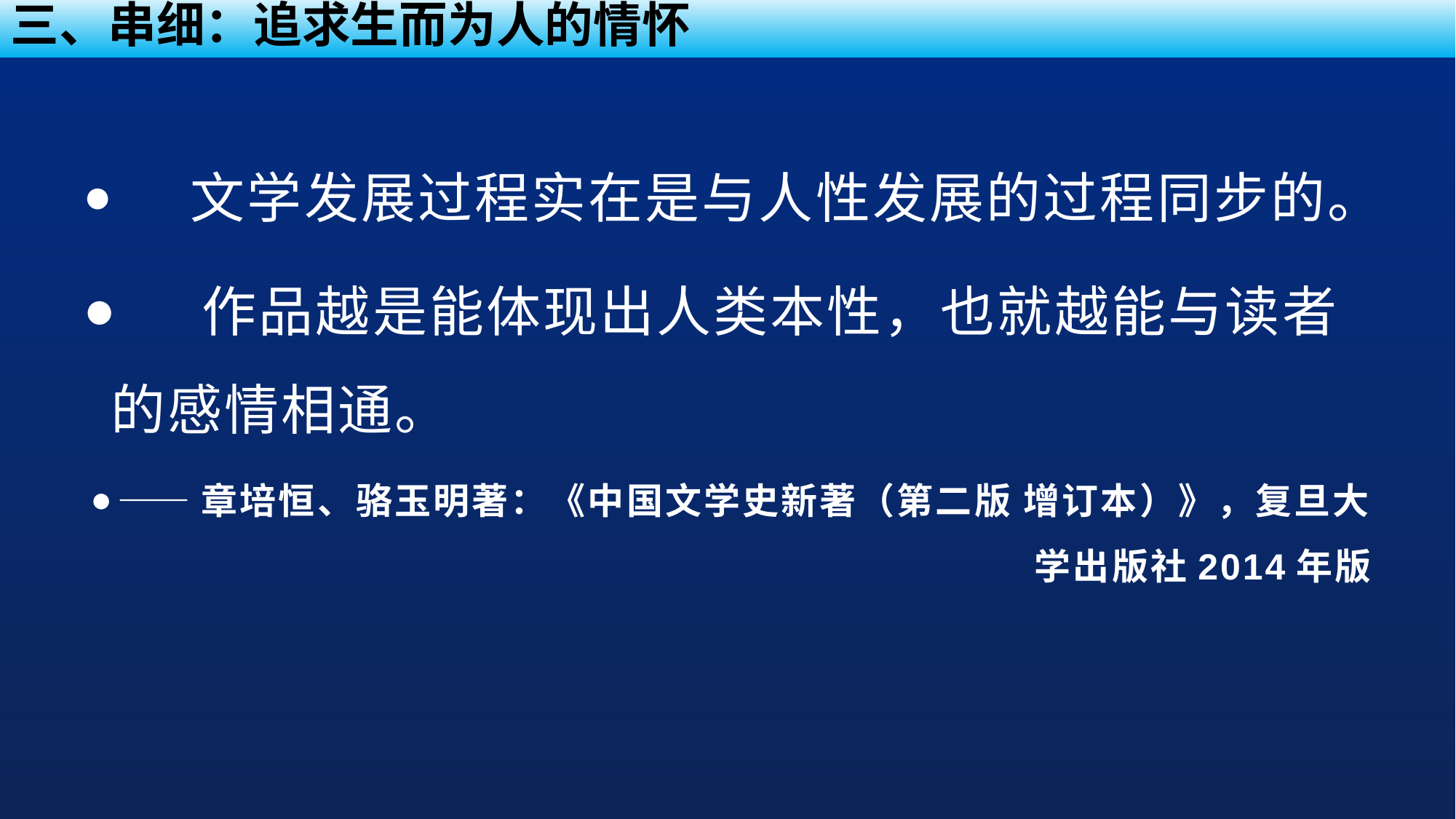

三、串细：追求生而为人的情怀
     文学发展过程实在是与人性发展的过程同步的。
     作品越是能体现出人类本性，也就越能与读者的感情相通。
——章培恒、骆玉明著：《中国文学史新著（第二版 增订本）》，复旦大学出版社2014年版